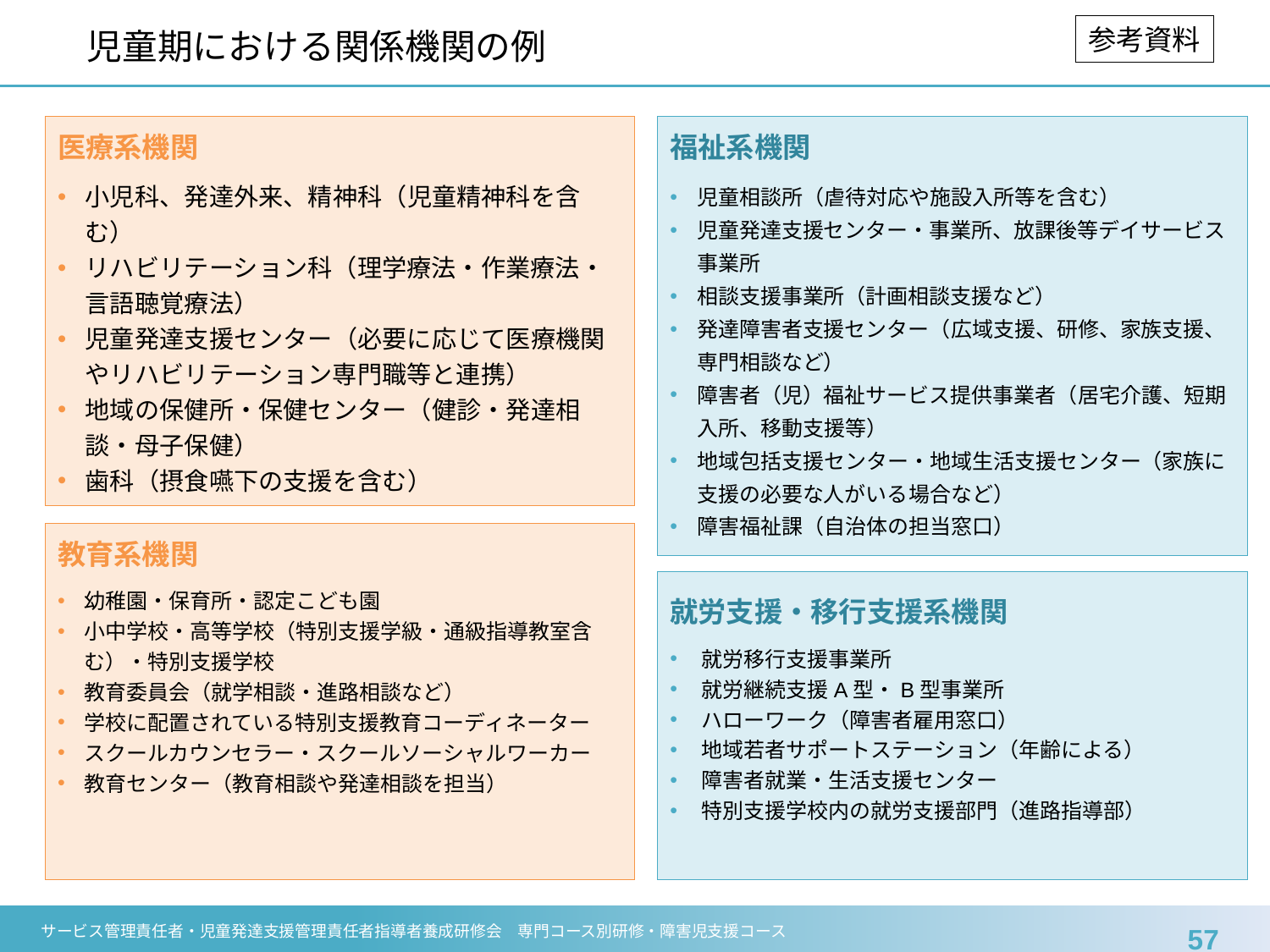

児童期における関係機関の例
参考資料
医療系機関

小児科、発達外来、精神科（児童精神科を含む）
リハビリテーション科（理学療法・作業療法・言語聴覚療法）
児童発達支援センター（必要に応じて医療機関やリハビリテーション専門職等と連携）
地域の保健所・保健センター（健診・発達相談・母子保健）
歯科（摂食嚥下の支援を含む）
福祉系機関

児童相談所（虐待対応や施設入所等を含む）
児童発達支援センター・事業所、放課後等デイサービス事業所
相談支援事業所（計画相談支援など）
発達障害者支援センター（広域支援、研修、家族支援、専門相談など）
障害者（児）福祉サービス提供事業者（居宅介護、短期入所、移動支援等）
地域包括支援センター・地域生活支援センター（家族に支援の必要な人がいる場合など）
障害福祉課（自治体の担当窓口）

教育系機関

幼稚園・保育所・認定こども園
小中学校・高等学校（特別支援学級・通級指導教室含む）・特別支援学校
教育委員会（就学相談・進路相談など）
学校に配置されている特別支援教育コーディネーター
スクールカウンセラー・スクールソーシャルワーカー
教育センター（教育相談や発達相談を担当）

就労支援・移行支援系機関

就労移行支援事業所
就労継続支援A型・B型事業所
ハローワーク（障害者雇用窓口）
地域若者サポートステーション（年齢による）
障害者就業・生活支援センター
特別支援学校内の就労支援部門（進路指導部）